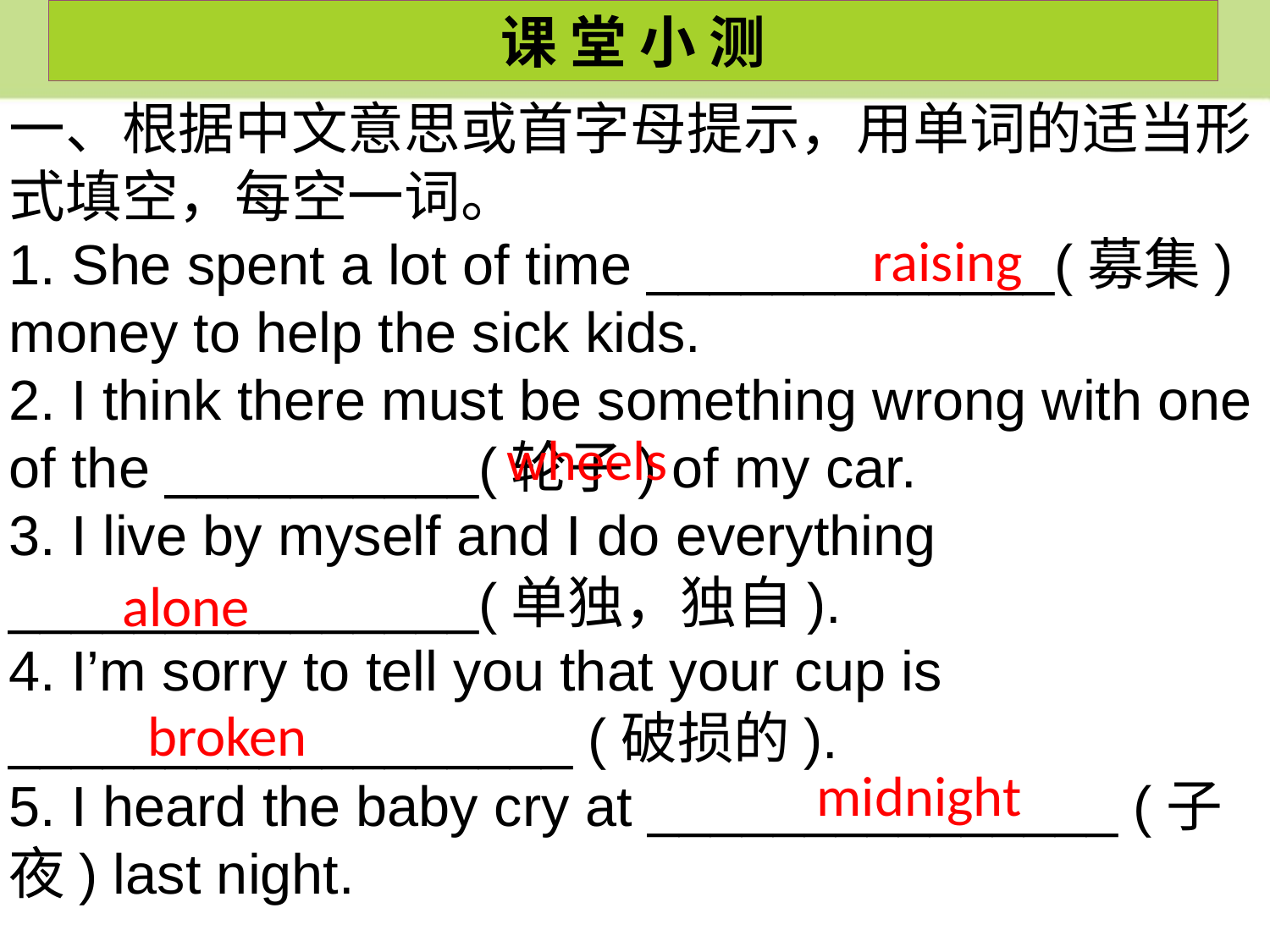

课 堂 小 测
一、根据中文意思或首字母提示，用单词的适当形式填空，每空一词。
1. She spent a lot of time _____________(募集) money to help the sick kids.
2. I think there must be something wrong with one of the __________(轮子) of my car.
3. I live by myself and I do everything _______________(单独，独自).
4. I’m sorry to tell you that your cup is __________________ (破损的).
5. I heard the baby cry at _______________ (子夜) last night.
raising
wheels
alone
broken
midnight